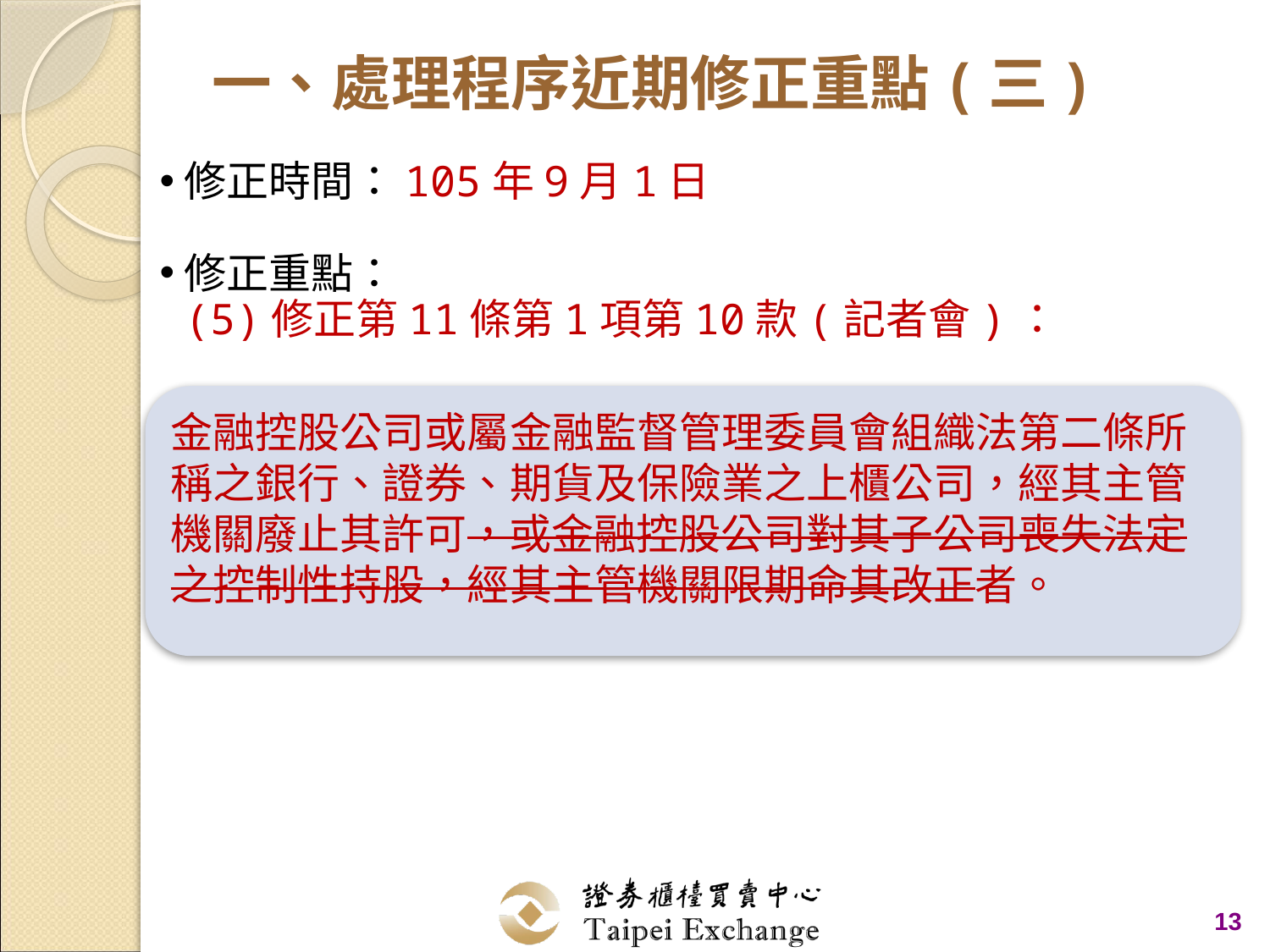

# 一、處理程序近期修正重點(三)
修正時間：105年9月1日
修正重點：
 (5)修正第11條第1項第10款(記者會)：

金融控股公司或屬金融監督管理委員會組織法第二條所稱之銀行、證券、期貨及保險業之上櫃公司，經其主管機關廢止其許可，或金融控股公司對其子公司喪失法定之控制性持股，經其主管機關限期命其改正者。

13